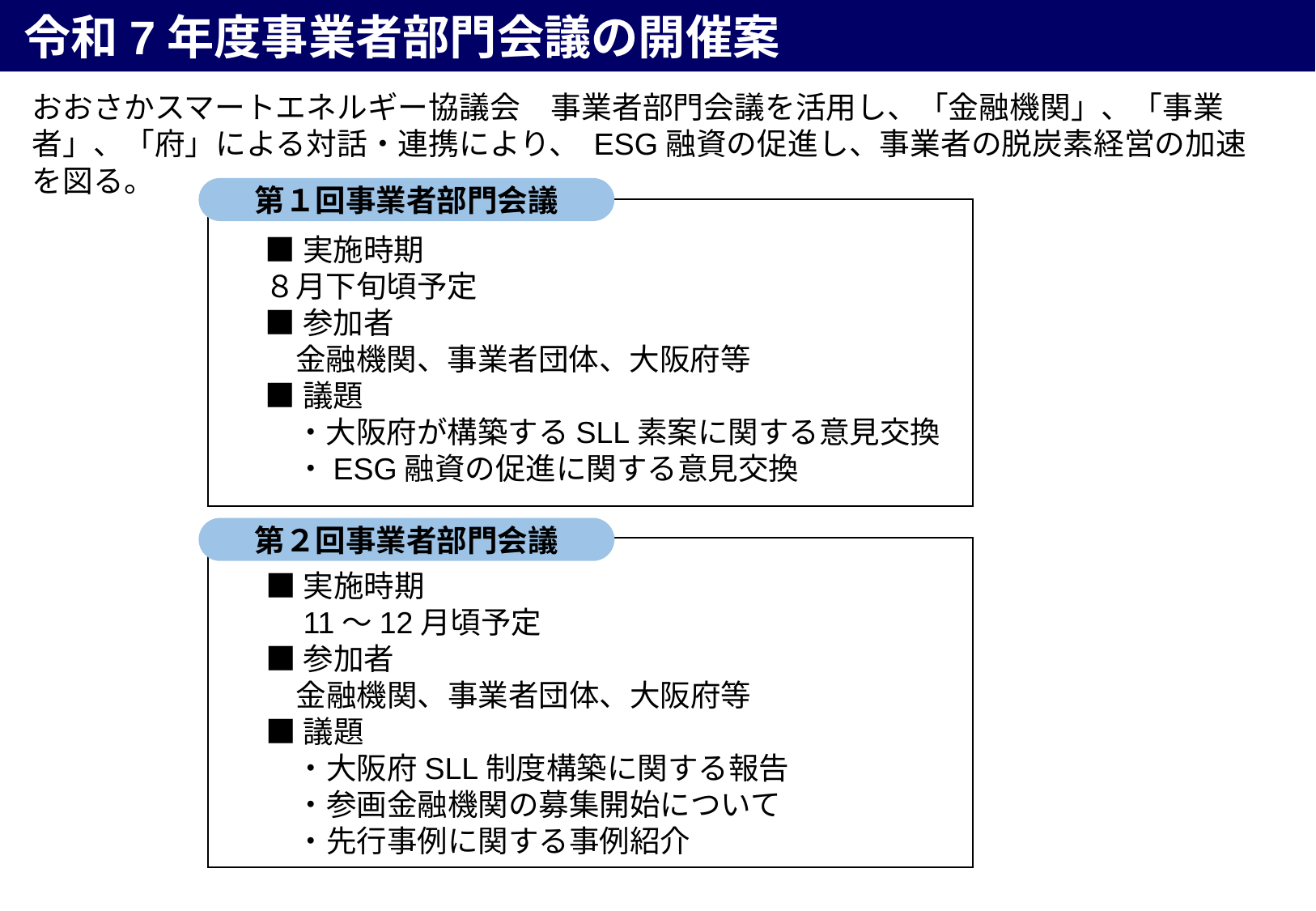

令和7年度事業者部門会議の開催案
3
おおさかスマートエネルギー協議会　事業者部門会議を活用し、「金融機関」、「事業者」、「府」による対話・連携により、 ESG融資の促進し、事業者の脱炭素経営の加速を図る。
第１回事業者部門会議

■実施時期
８月下旬頃予定
■参加者
　金融機関、事業者団体、大阪府等
■議題
　・大阪府が構築するSLL素案に関する意見交換
　・ESG融資の促進に関する意見交換
第２回事業者部門会議

■実施時期
　11～12月頃予定
■参加者
　金融機関、事業者団体、大阪府等
■議題
　・大阪府SLL制度構築に関する報告
　・参画金融機関の募集開始について
　・先行事例に関する事例紹介